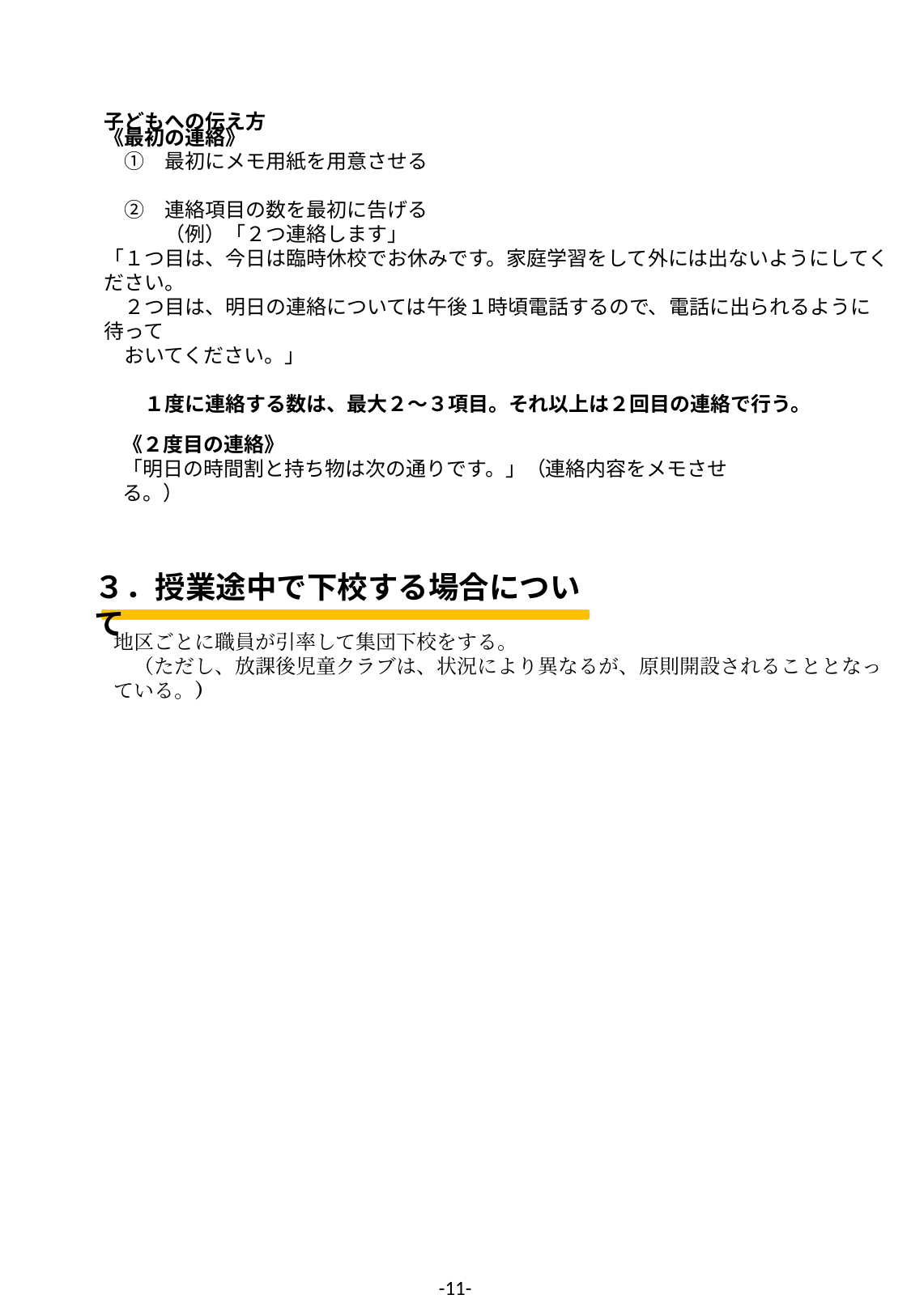

子どもへの伝え方
《最初の連絡》
　①　最初にメモ用紙を用意させる

　②　連絡項目の数を最初に告げる
　　　（例）「２つ連絡します」
「１つ目は、今日は臨時休校でお休みです。家庭学習をして外には出ないようにしてください。
　２つ目は、明日の連絡については午後１時頃電話するので、電話に出られるように待って
　おいてください。」

　　１度に連絡する数は、最大２～３項目。それ以上は２回目の連絡で行う。
《２度目の連絡》
「明日の時間割と持ち物は次の通りです。」（連絡内容をメモさせる。）
３．授業途中で下校する場合について

地区ごとに職員が引率して集団下校をする。
　（ただし、放課後児童クラブは、状況により異なるが、原則開設されることとなっている。）

-11-